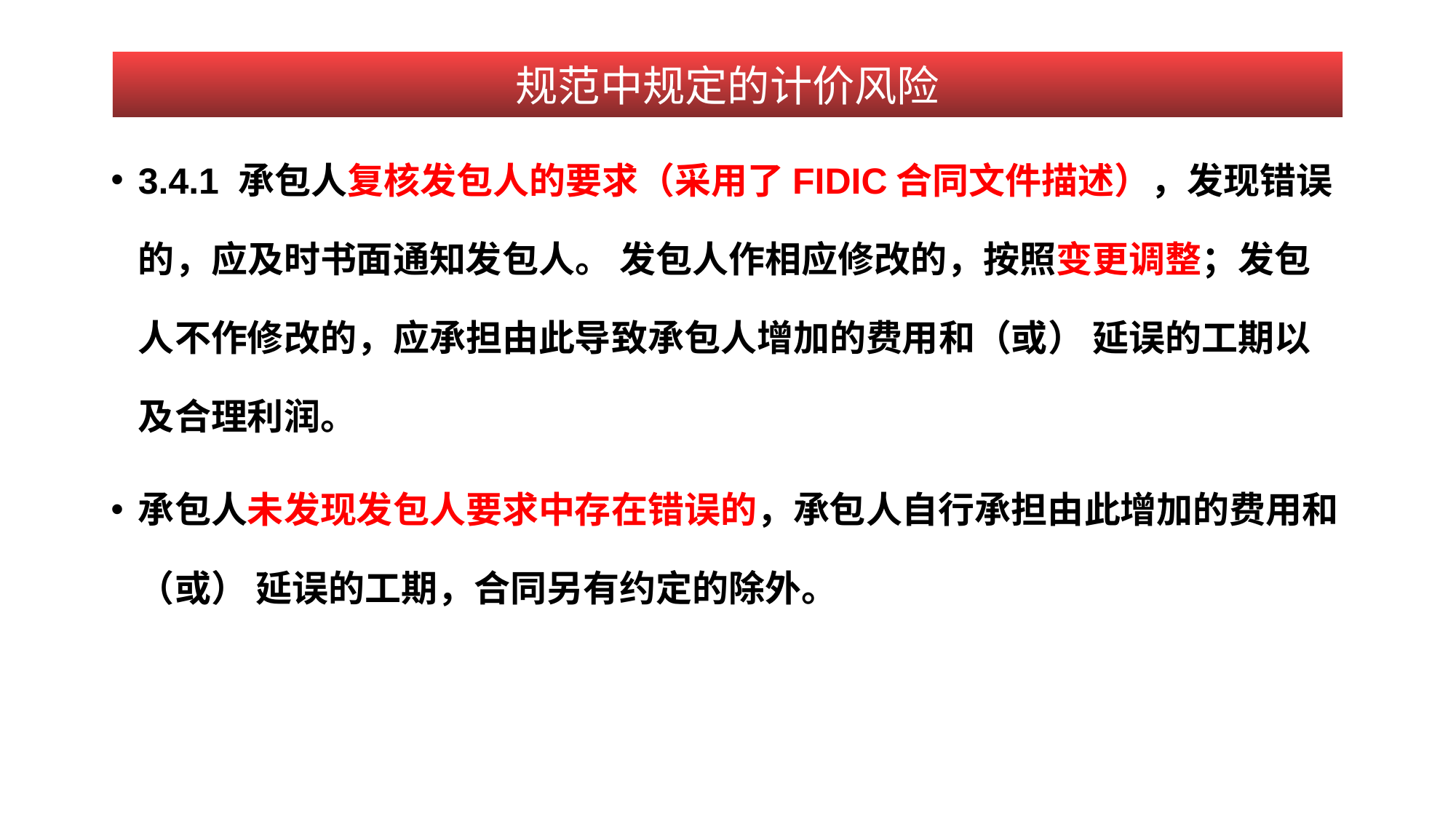

规范中规定的计价风险
3.4.1 承包人复核发包人的要求（采用了FIDIC合同文件描述），发现错误的，应及时书面通知发包人。 发包人作相应修改的，按照变更调整；发包人不作修改的，应承担由此导致承包人增加的费用和（或） 延误的工期以及合理利润。
承包人未发现发包人要求中存在错误的，承包人自行承担由此增加的费用和（或） 延误的工期，合同另有约定的除外。